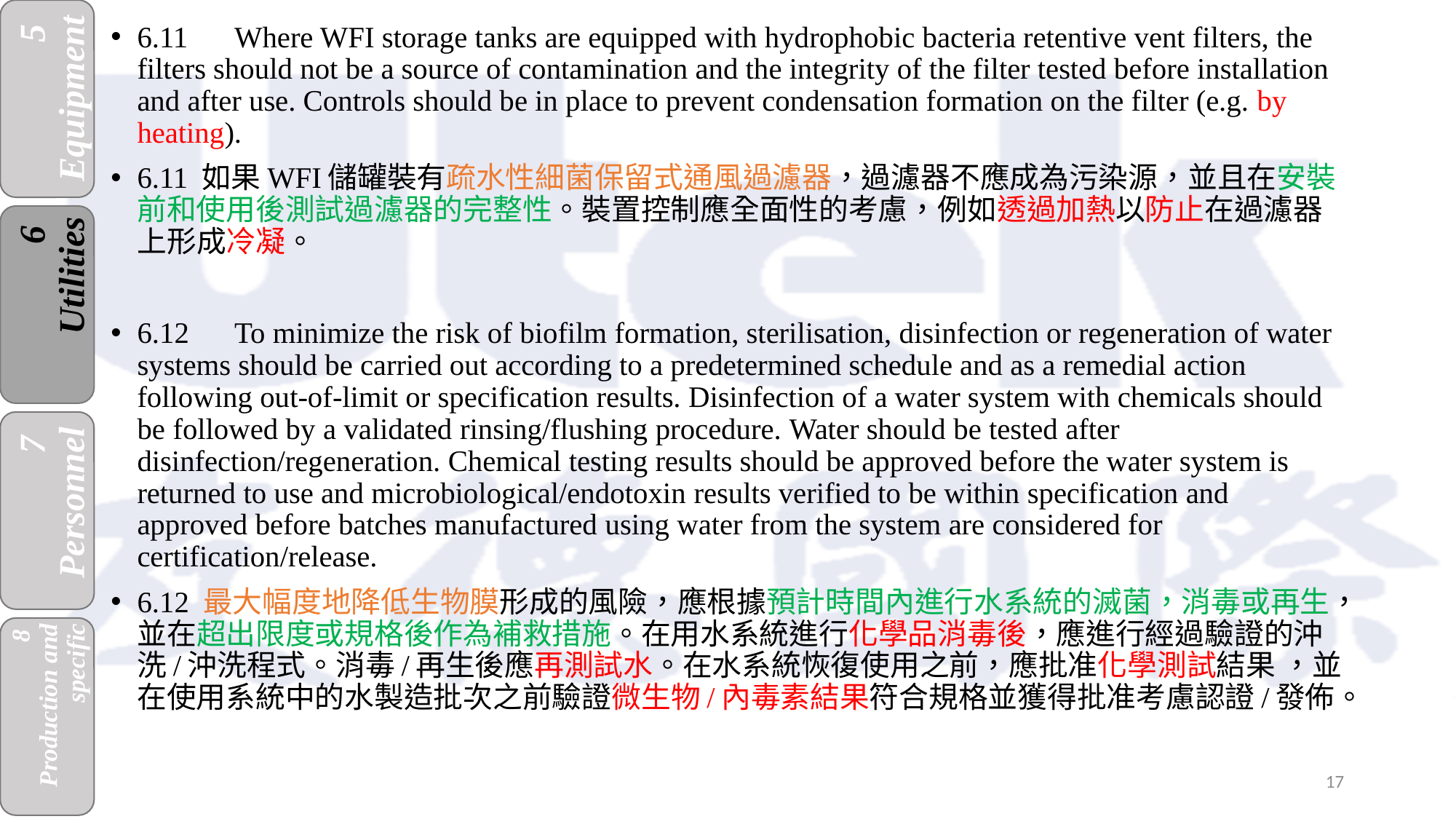

6.11	Where WFI storage tanks are equipped with hydrophobic bacteria retentive vent filters, the filters should not be a source of contamination and the integrity of the filter tested before installation and after use. Controls should be in place to prevent condensation formation on the filter (e.g. by heating).
6.11 如果WFI儲罐裝有疏水性細菌保留式通風過濾器，過濾器不應成為污染源，並且在安裝前和使用後測試過濾器的完整性。裝置控制應全面性的考慮，例如透過加熱以防止在過濾器上形成冷凝。

6.12	To minimize the risk of biofilm formation, sterilisation, disinfection or regeneration of water systems should be carried out according to a predetermined schedule and as a remedial action following out-of-limit or specification results. Disinfection of a water system with chemicals should be followed by a validated rinsing/flushing procedure. Water should be tested after disinfection/regeneration. Chemical testing results should be approved before the water system is returned to use and microbiological/endotoxin results verified to be within specification and approved before batches manufactured using water from the system are considered for certification/release.
6.12 最大幅度地降低生物膜形成的風險，應根據預計時間內進行水系統的滅菌，消毒或再生，並在超出限度或規格後作為補救措施。在用水系統進行化學品消毒後，應進行經過驗證的沖洗/沖洗程式。消毒/再生後應再測試水。在水系統恢復使用之前，應批准化學測試結果 ，並在使用系統中的水製造批次之前驗證微生物/內毒素結果符合規格並獲得批准考慮認證/發佈。

17